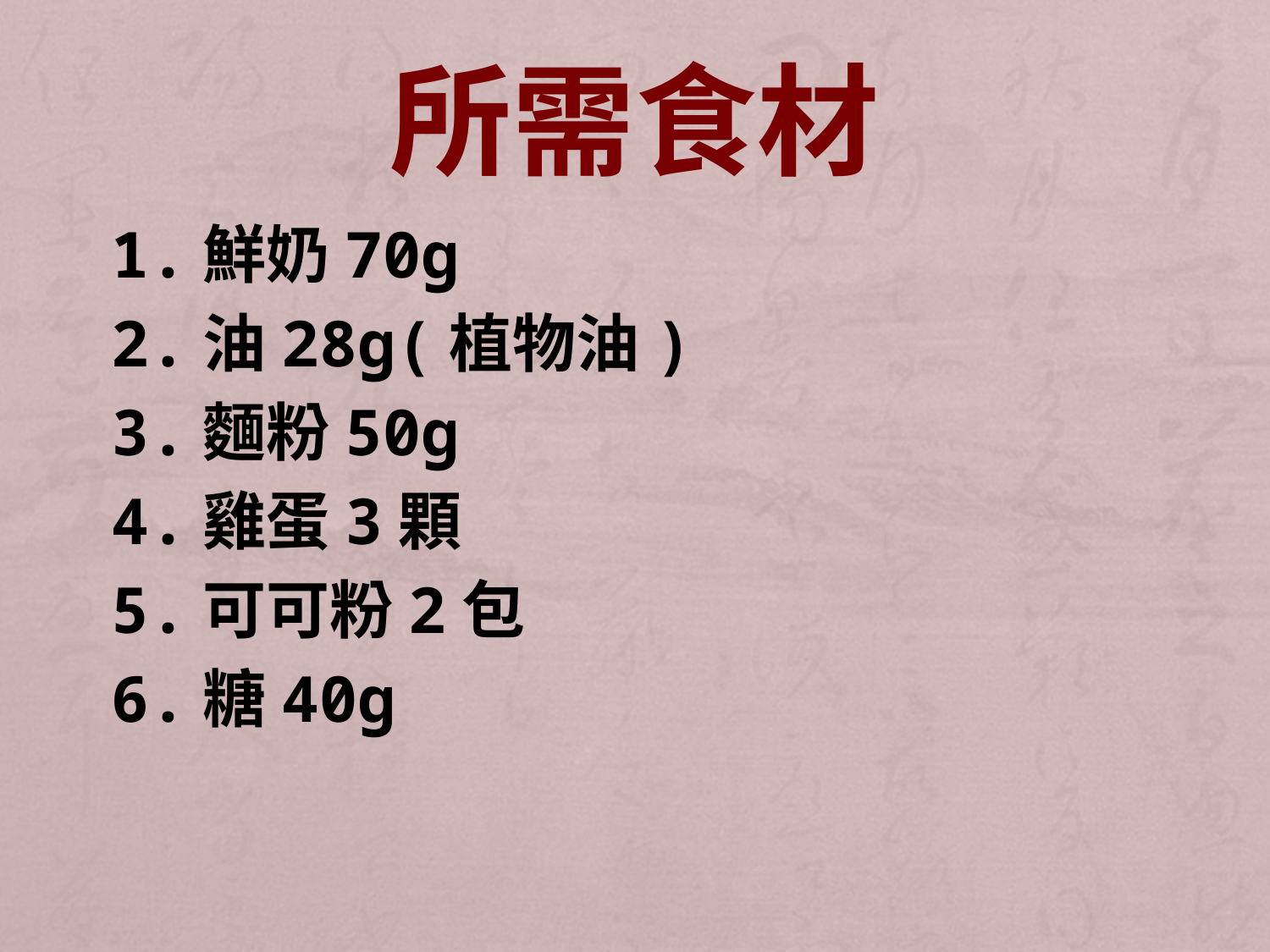

# 所需食材
1.鮮奶70g
2.油28g(植物油)
3.麵粉50g
4.雞蛋3顆
5.可可粉2包
6.糖40g